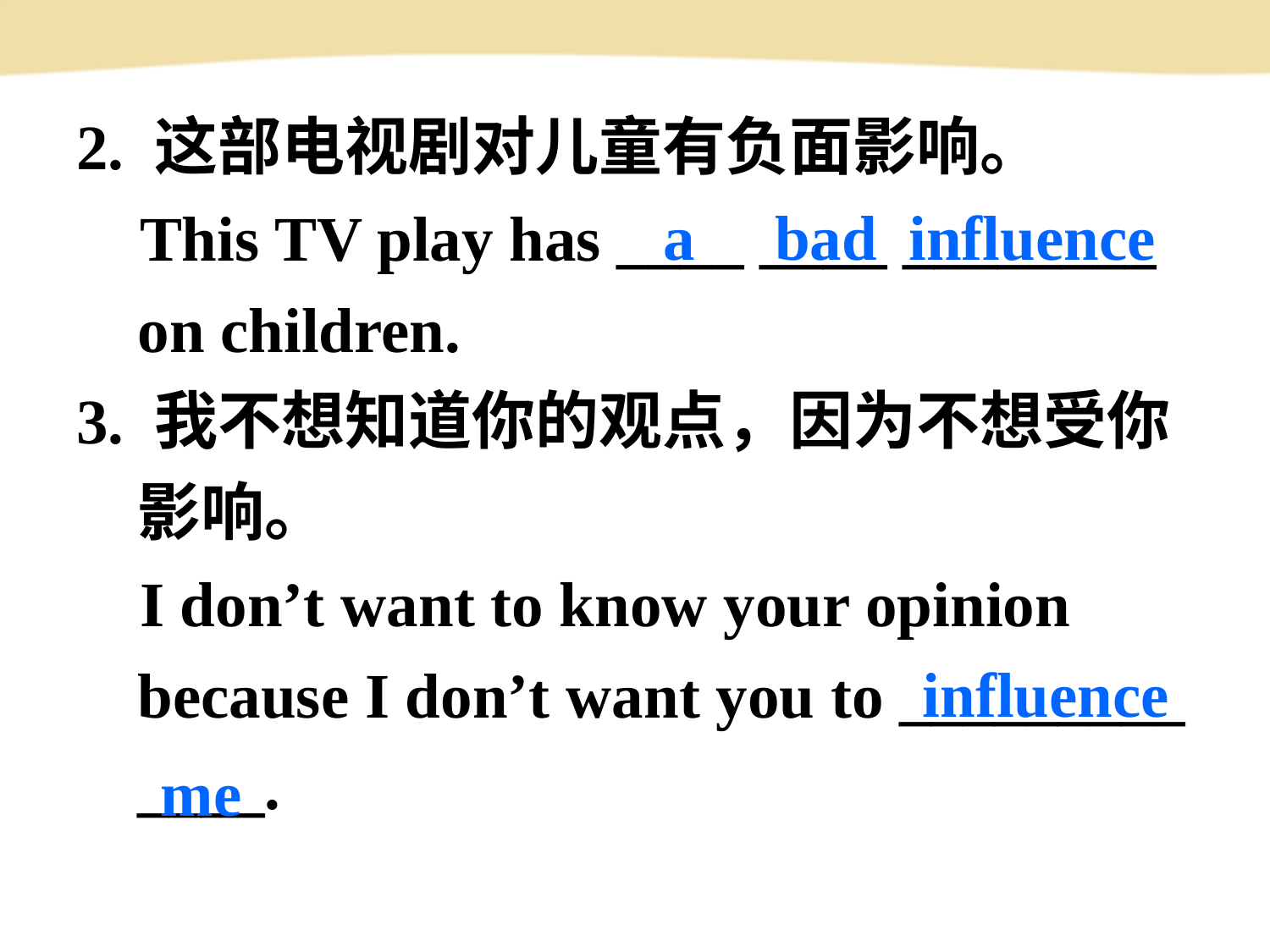

2. 这部电视剧对儿童有负面影响。
    This TV play has ____ ____ ________ on children.
3. 我不想知道你的观点，因为不想受你影响。
    I don’t want to know your opinion because I don’t want you to _________ ____.
 a     bad  influence
                                                influence
me